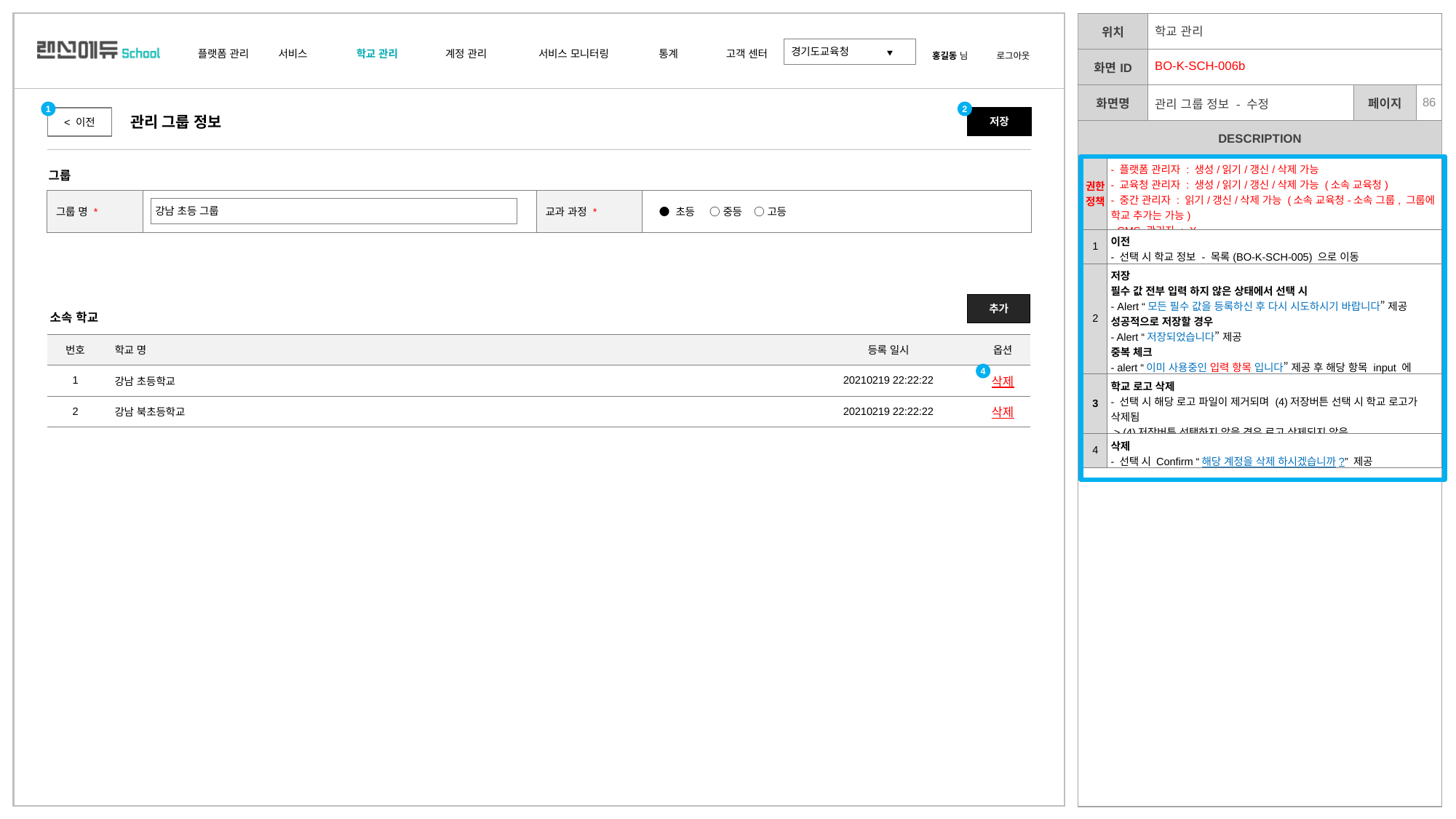

|  | 학교 관리 |  |  |
| --- | --- | --- | --- |
|  | BO-K-SCH-006b |  |  |
|  | 관리 그룹 정보 - 수정 |  |  |
1
2
저장
< 이전
관리 그룹 정보

| 권한 정책 | - 플랫폼 관리자 : 생성/읽기/갱신/삭제 가능 - 교육청 관리자 : 생성/읽기/갱신/삭제 가능 (소속 교육청) - 중간 관리자 : 읽기/갱신/삭제 가능 (소속 교육청-소속 그룹, 그룹에 학교 추가는 가능) - CMS 관리자 : X |
| --- | --- |
| 1 | 이전 - 선택 시 학교 정보 - 목록(BO-K-SCH-005) 으로 이동 |
| 2 | 저장 필수 값 전부 입력 하지 않은 상태에서 선택 시 - Alert “모든 필수 값을 등록하신 후 다시 시도하시기 바랍니다” 제공 성공적으로 저장할 경우 - Alert “저장되었습니다” 제공 중복 체크 - alert “이미 사용중인 입력 항목 입니다” 제공 후 해당 항목 input 에 focus |
| 3 | 학교 로고 삭제 - 선택 시 해당 로고 파일이 제거되며 (4)저장버튼 선택 시 학교 로고가 삭제됨 > (4)저장버튼 선택하지 않을 경우 로고 삭제되지 않음 |
| 4 | 삭제 - 선택 시 Confirm “해당 계정을 삭제 하시겠습니까?” 제공 |
그룹
| 그룹 명 \* |  | 교과 과정 \* | ● 초등 ○ 중등 ○ 고등 |
| --- | --- | --- | --- |
강남 초등 그룹
추가
소속 학교
| 번호 | 학교 명 | 등록 일시 | 옵션 |
| --- | --- | --- | --- |
| 1 | 강남 초등학교 | 20210219 22:22:22 | 삭제 |
| 2 | 강남 북초등학교 | 20210219 22:22:22 | 삭제 |
4
이용 여부    ▼
----------------------------
이용
이용 중지
그룹명 오름차순      ▼
-----------------------------------
그룹명 내림차순